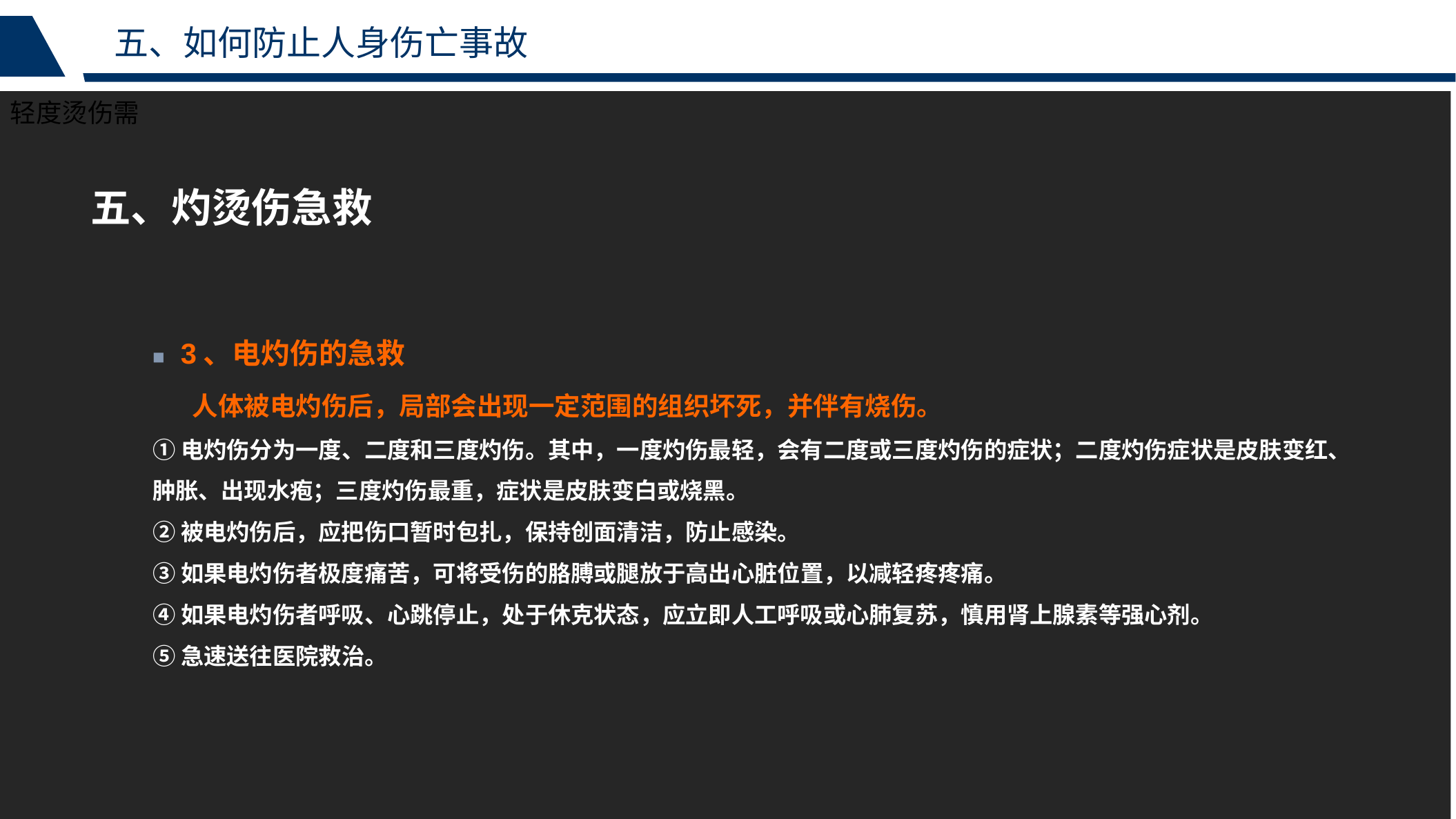

五、如何防止人身伤亡事故

轻度烫伤需
五、灼烫伤急救
■  3、电灼伤的急救
     人体被电灼伤后，局部会出现一定范围的组织坏死，并伴有烧伤。
①电灼伤分为一度、二度和三度灼伤。其中，一度灼伤最轻，会有二度或三度灼伤的症状；二度灼伤症状是皮肤变红、肿胀、出现水疱；三度灼伤最重，症状是皮肤变白或烧黑。
②被电灼伤后，应把伤口暂时包扎，保持创面清洁，防止感染。
③如果电灼伤者极度痛苦，可将受伤的胳膊或腿放于高出心脏位置，以减轻疼疼痛。
④如果电灼伤者呼吸、心跳停止，处于休克状态，应立即人工呼吸或心肺复苏，慎用肾上腺素等强心剂。
⑤急速送往医院救治。